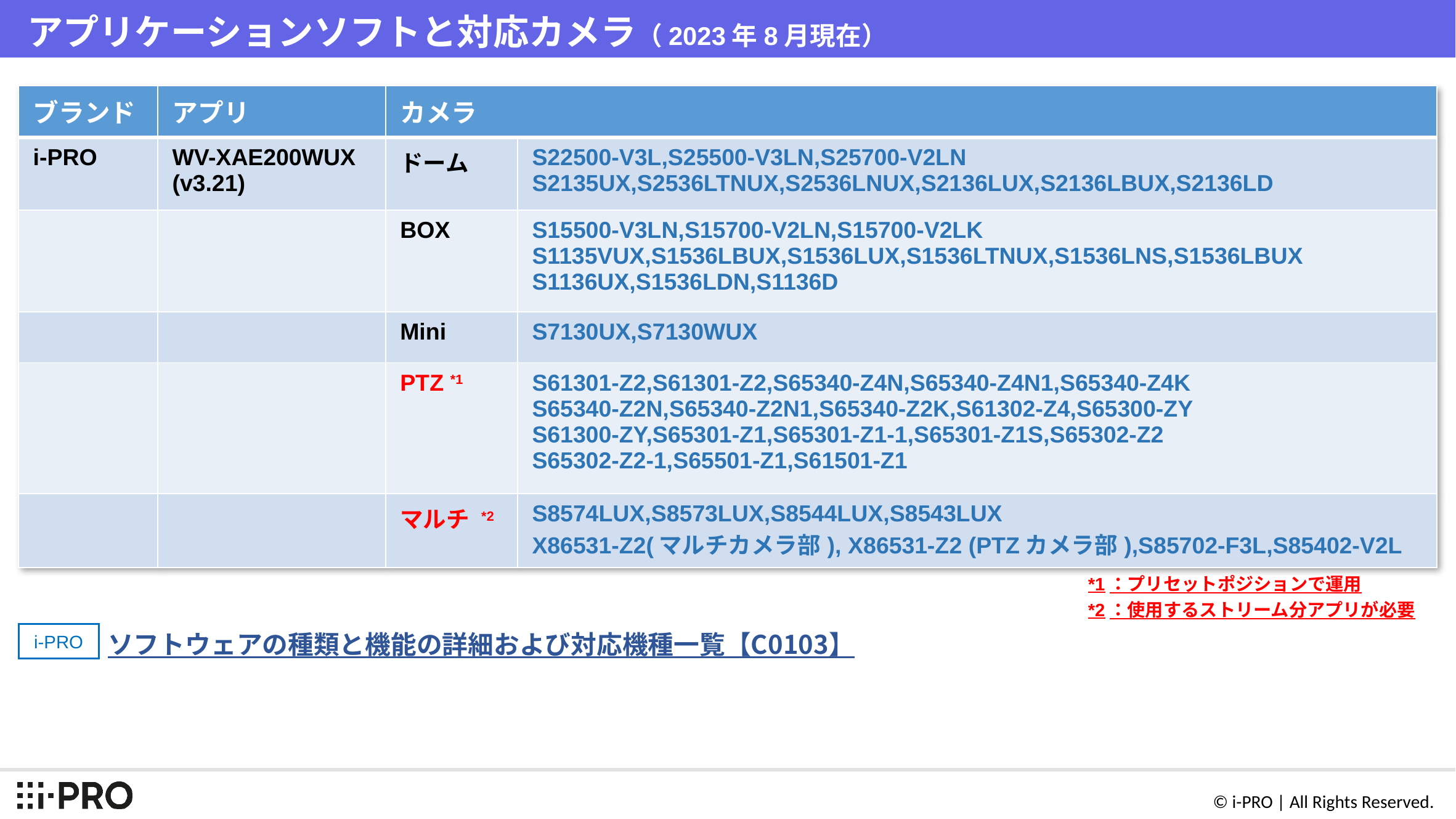

# アプリケーションソフトと対応カメラ（2023年8月現在）
| ブランド | アプリ | カメラ |  |
| --- | --- | --- | --- |
| i-PRO | WV-XAE200WUX (v3.21) | ドーム | S22500-V3L,S25500-V3LN,S25700-V2LN S2135UX,S2536LTNUX,S2536LNUX,S2136LUX,S2136LBUX,S2136LD |
|  |  | BOX | S15500-V3LN,S15700-V2LN,S15700-V2LK S1135VUX,S1536LBUX,S1536LUX,S1536LTNUX,S1536LNS,S1536LBUX S1136UX,S1536LDN,S1136D |
|  |  | Mini | S7130UX,S7130WUX |
|  |  | PTZ \*1 | S61301-Z2,S61301-Z2,S65340-Z4N,S65340-Z4N1,S65340-Z4K S65340-Z2N,S65340-Z2N1,S65340-Z2K,S61302-Z4,S65300-ZY S61300-ZY,S65301-Z1,S65301-Z1-1,S65301-Z1S,S65302-Z2 S65302-Z2-1,S65501-Z1,S61501-Z1 |
|  |  | マルチ \*2 | S8574LUX,S8573LUX,S8544LUX,S8543LUX X86531-Z2(マルチカメラ部), X86531-Z2 (PTZカメラ部),S85702-F3L,S85402-V2L |

*1：プリセットポジションで運用
*2：使用するストリーム分アプリが必要
i-PRO
ソフトウェアの種類と機能の詳細および対応機種一覧【C0103】